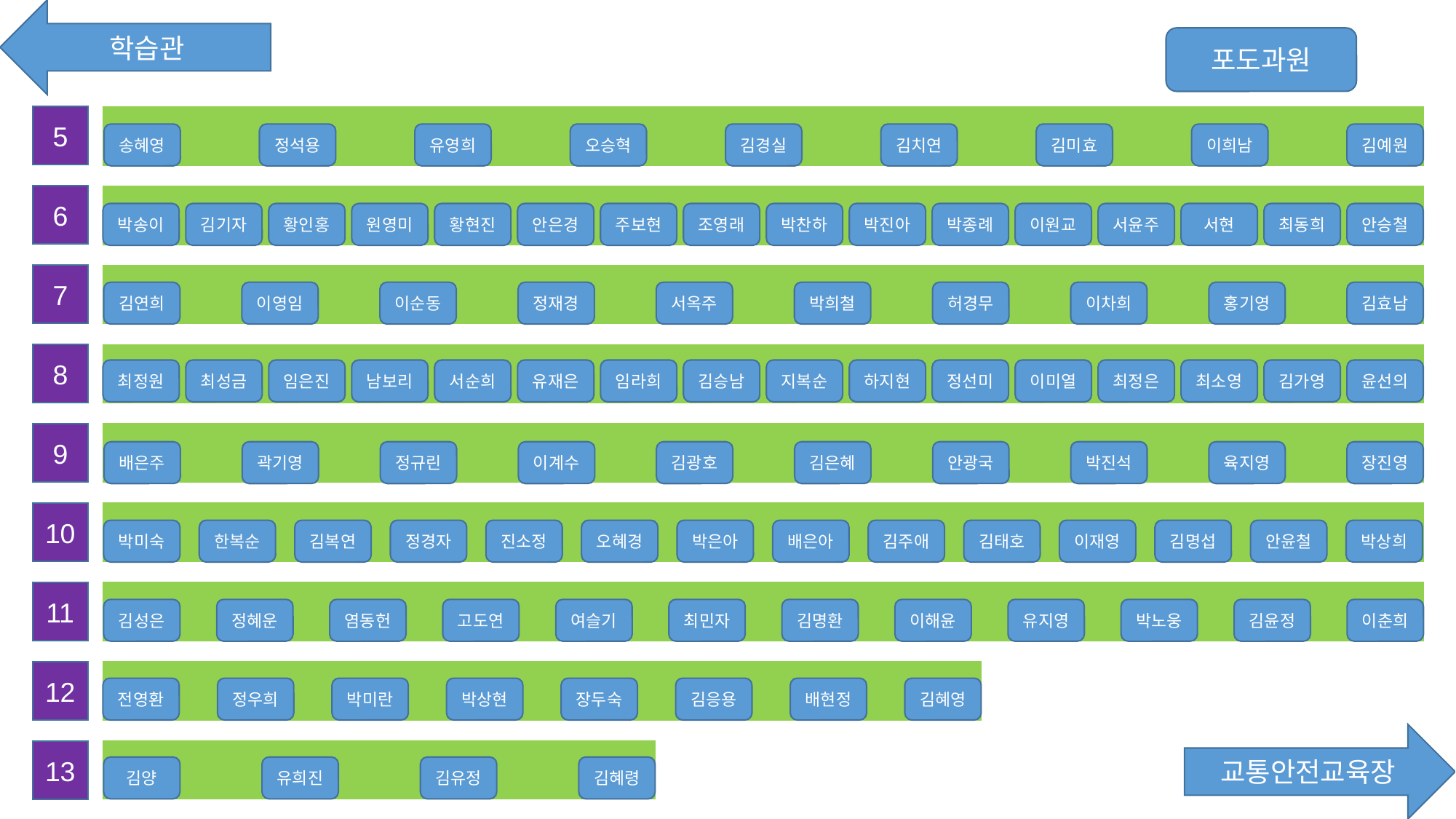

학습관
포도과원
5

송혜영
정석용
유영희
오승혁
김경실
김치연
김미효
이희남
김예원
6

박송이
김기자
황인홍
원영미
황현진
안은경
주보현
조영래
박찬하
박진아
박종례
이원교
서윤주
서현
최동희
안승철
7

김연희
이영임
이순동
정재경
서옥주
박희철
허경무
이차희
홍기영
김효남
8

최정원
최성금
임은진
남보리
서순희
유재은
임라희
김승남
지복순
하지현
정선미
이미열
최정은
최소영
김가영
윤선의
9

배은주
곽기영
정규린
이계수
김광호
김은혜
안광국
박진석
육지영
장진영
10

박미숙
한복순
김복연
정경자
진소정
오혜경
박은아
배은아
김주애
김태호
이재영
김명섭
안윤철
박상희

11
김성은
정혜운
염동헌
고도연
여슬기
최민자
김명환
이해윤
유지영
박노웅
김윤정
이춘희

12
전영환
정우희
박미란
박상현
장두숙
김응용
배현정
김혜영
교통안전교육장

13
김양
유희진
김유정
김혜령